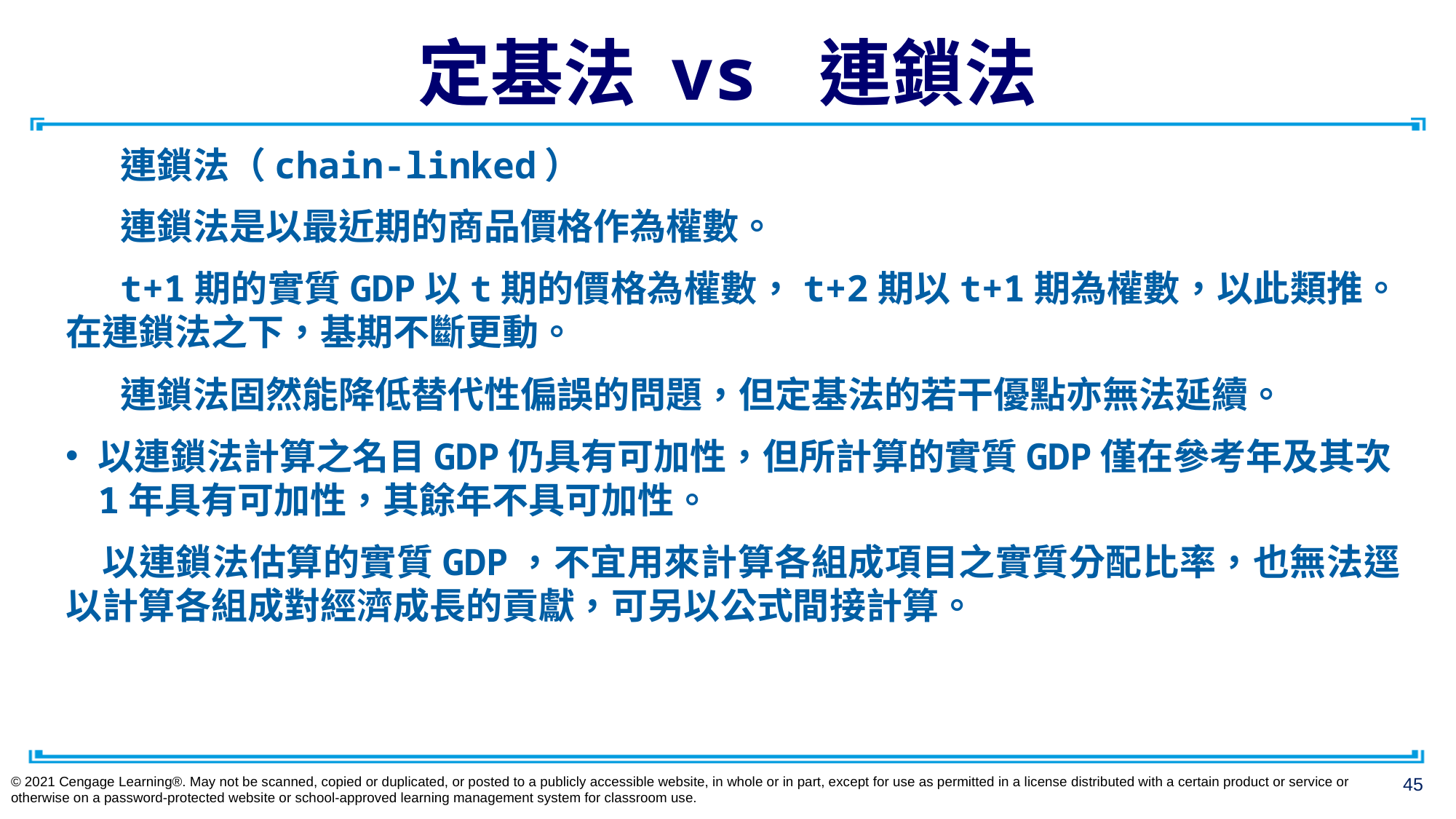

# 定基法 vs 連鎖法
連鎖法（chain-linked）
連鎖法是以最近期的商品價格作為權數。
t+1期的實質GDP以t期的價格為權數，t+2期以t+1期為權數，以此類推。在連鎖法之下，基期不斷更動。
連鎖法固然能降低替代性偏誤的問題，但定基法的若干優點亦無法延續。
以連鎖法計算之名目GDP仍具有可加性，但所計算的實質GDP僅在參考年及其次1年具有可加性，其餘年不具可加性。
　以連鎖法估算的實質GDP，不宜用來計算各組成項目之實質分配比率，也無法逕以計算各組成對經濟成長的貢獻，可另以公式間接計算。

© 2021 Cengage Learning®. May not be scanned, copied or duplicated, or posted to a publicly accessible website, in whole or in part, except for use as permitted in a license distributed with a certain product or service or otherwise on a password-protected website or school-approved learning management system for classroom use.
45